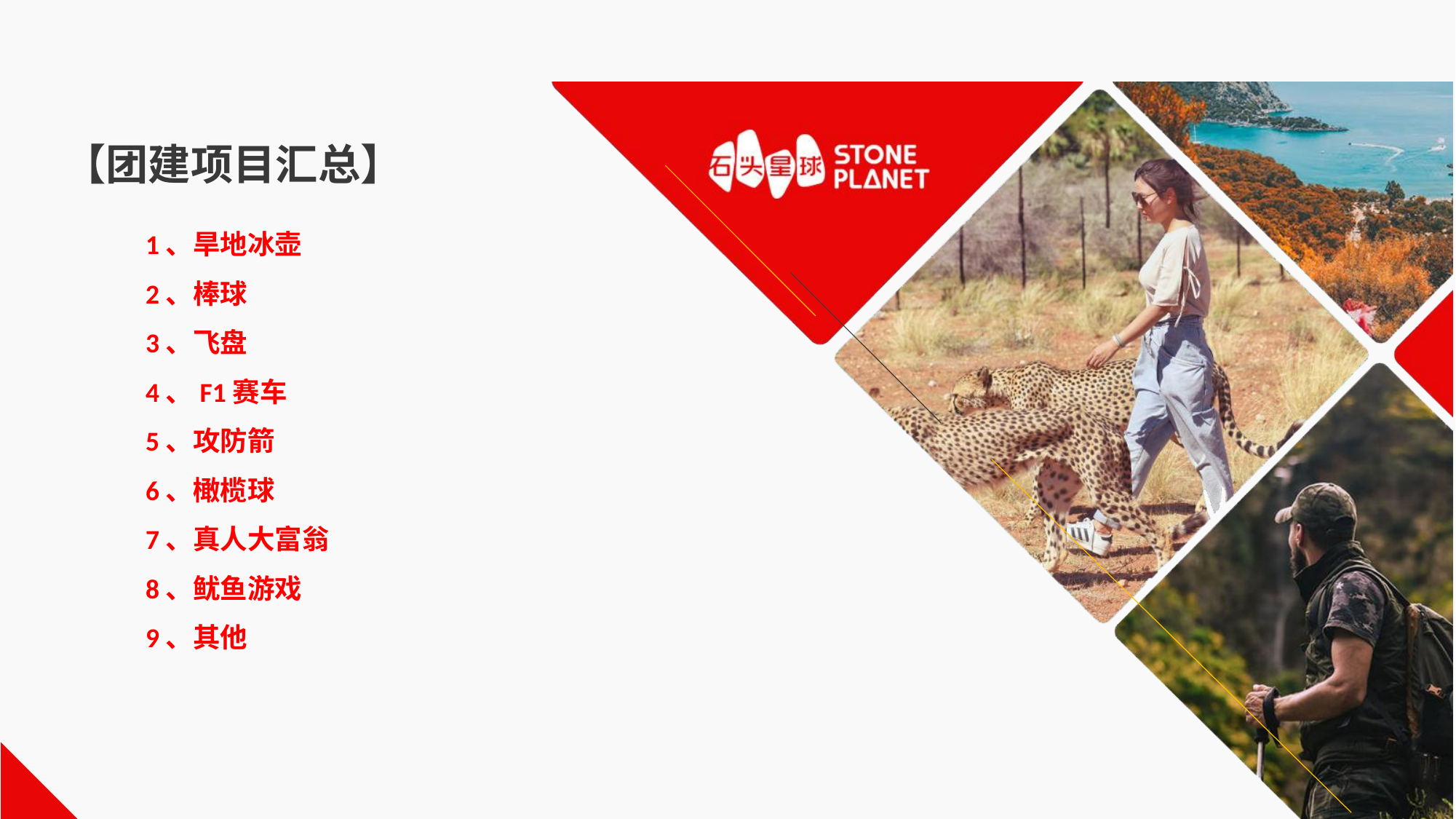

# 【团建项目汇总】

1、旱地冰壶
2、棒球
3、飞盘
4、F1赛车
5、攻防箭
6、橄榄球
7、真人大富翁
8、鱿鱼游戏
9、其他